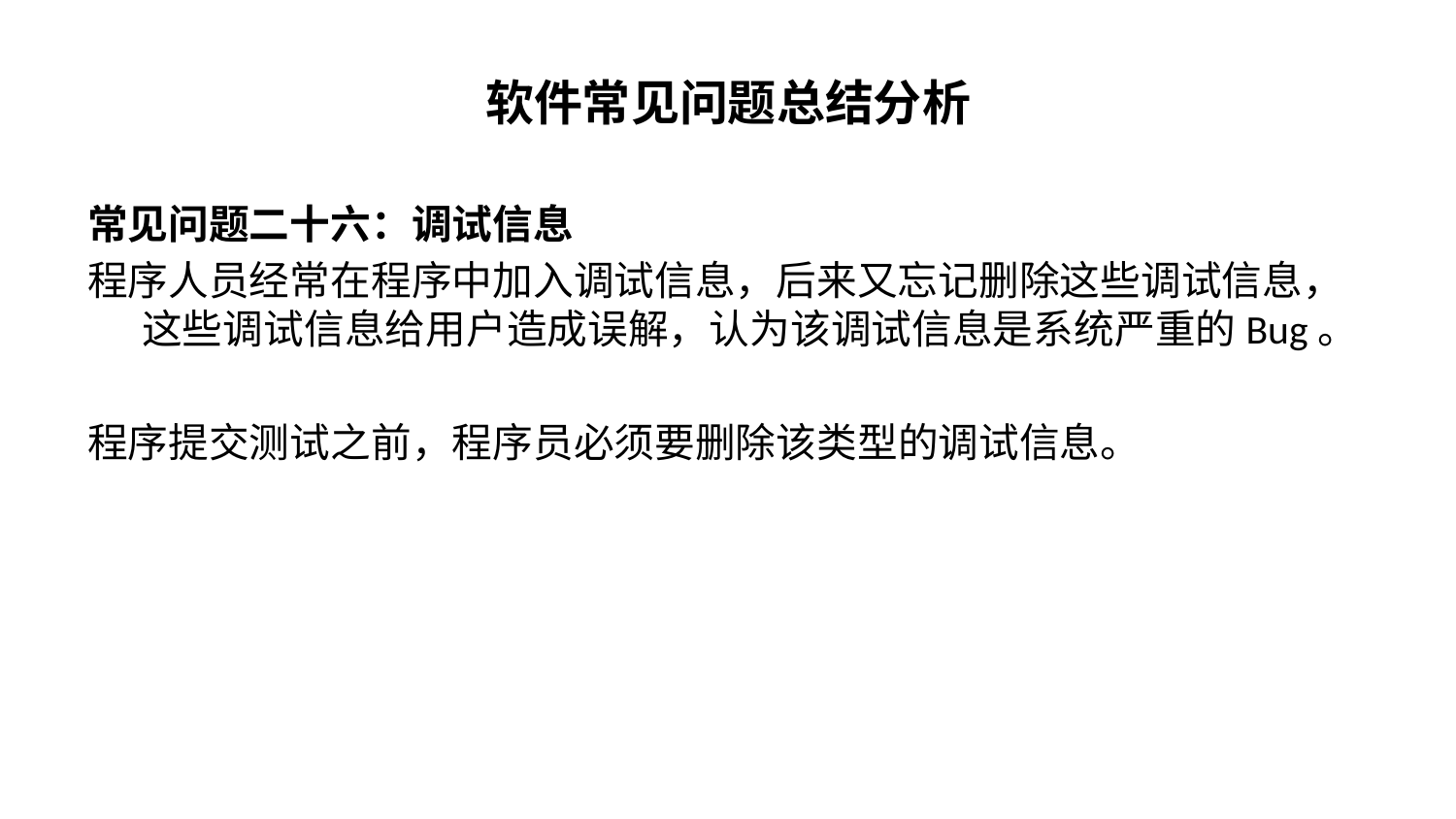

# 软件常见问题总结分析
常见问题二十六：调试信息
程序人员经常在程序中加入调试信息，后来又忘记删除这些调试信息，这些调试信息给用户造成误解，认为该调试信息是系统严重的Bug。

程序提交测试之前，程序员必须要删除该类型的调试信息。